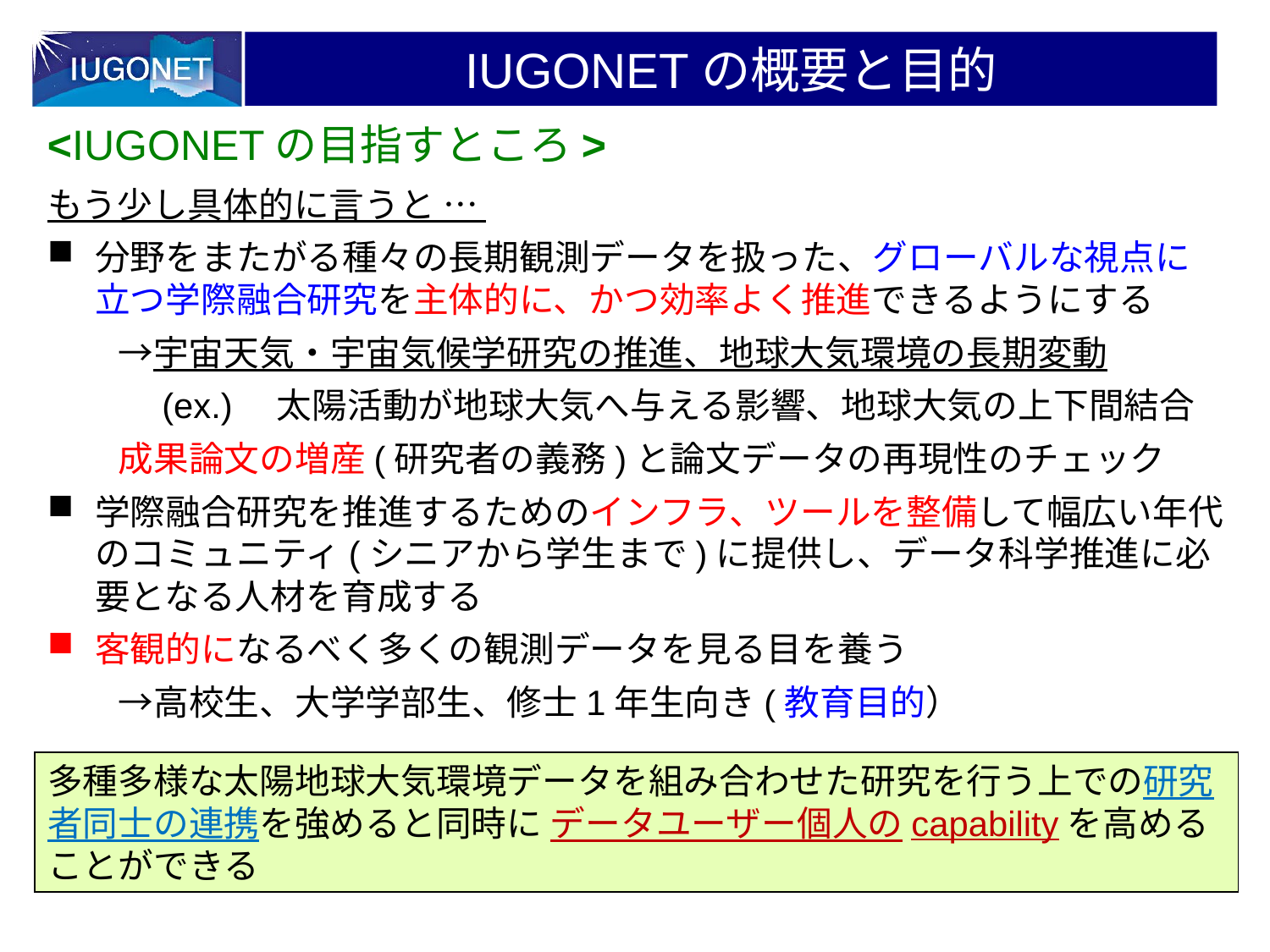

# IUGONETの概要と目的
<IUGONETの目指すところ>
もう少し具体的に言うと …
分野をまたがる種々の長期観測データを扱った、グローバルな視点に立つ学際融合研究を主体的に、かつ効率よく推進できるようにする
　　→宇宙天気・宇宙気候学研究の推進、地球大気環境の長期変動
　　　(ex.)　太陽活動が地球大気へ与える影響、地球大気の上下間結合
　　成果論文の増産(研究者の義務)と論文データの再現性のチェック
学際融合研究を推進するためのインフラ、ツールを整備して幅広い年代のコミュニティ(シニアから学生まで)に提供し、データ科学推進に必要となる人材を育成する
客観的になるべく多くの観測データを見る目を養う
　　→高校生、大学学部生、修士1年生向き(教育目的）
多種多様な太陽地球大気環境データを組み合わせた研究を行う上での研究者同士の連携を強めると同時に データユーザー個人のcapabilityを高めることができる